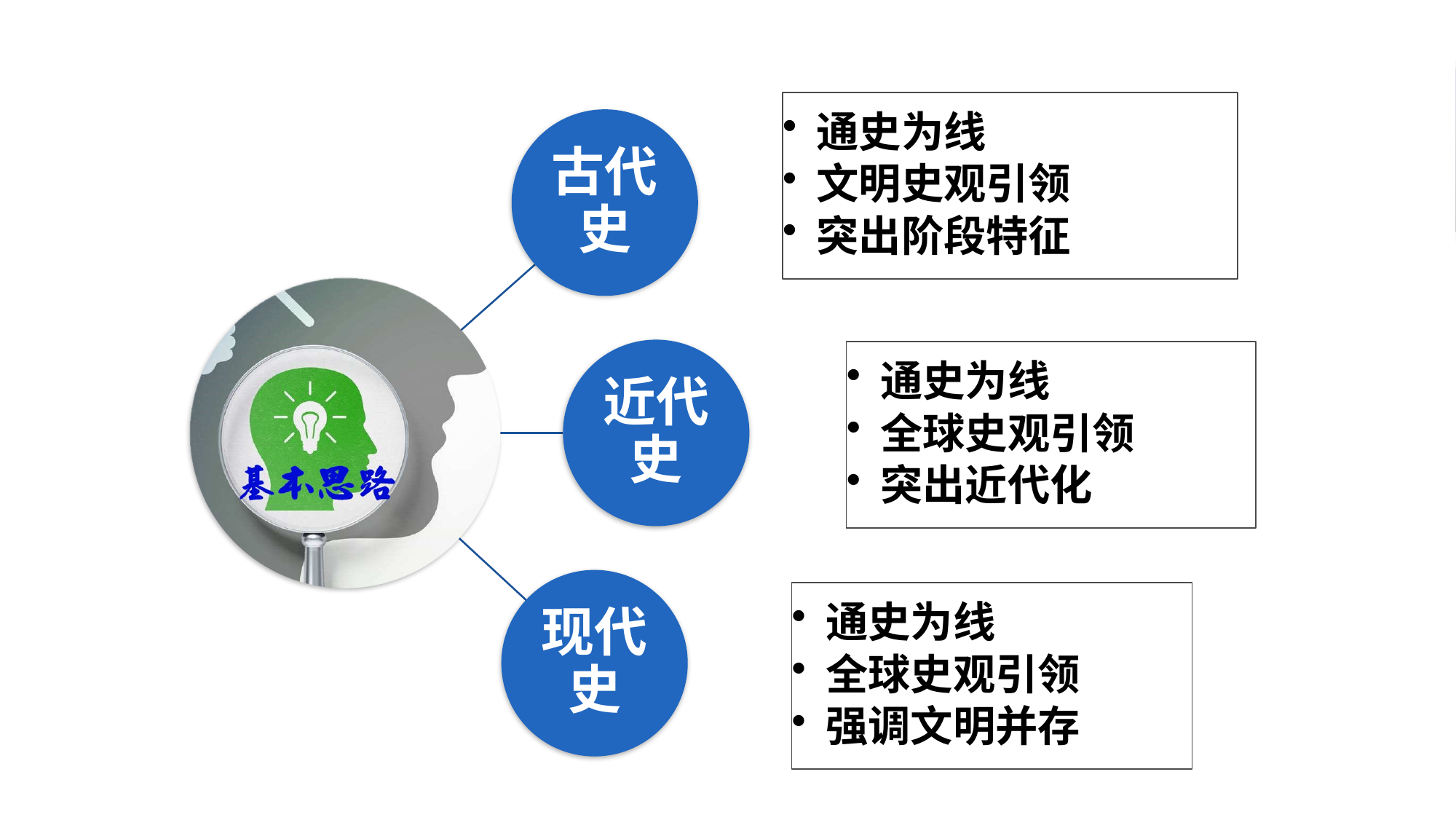

通史为线
文明史观引领
突出阶段特征
古代史
近代史
现代史

通史为线
全球史观引领
突出近代化

通史为线
全球史观引领
强调文明并存